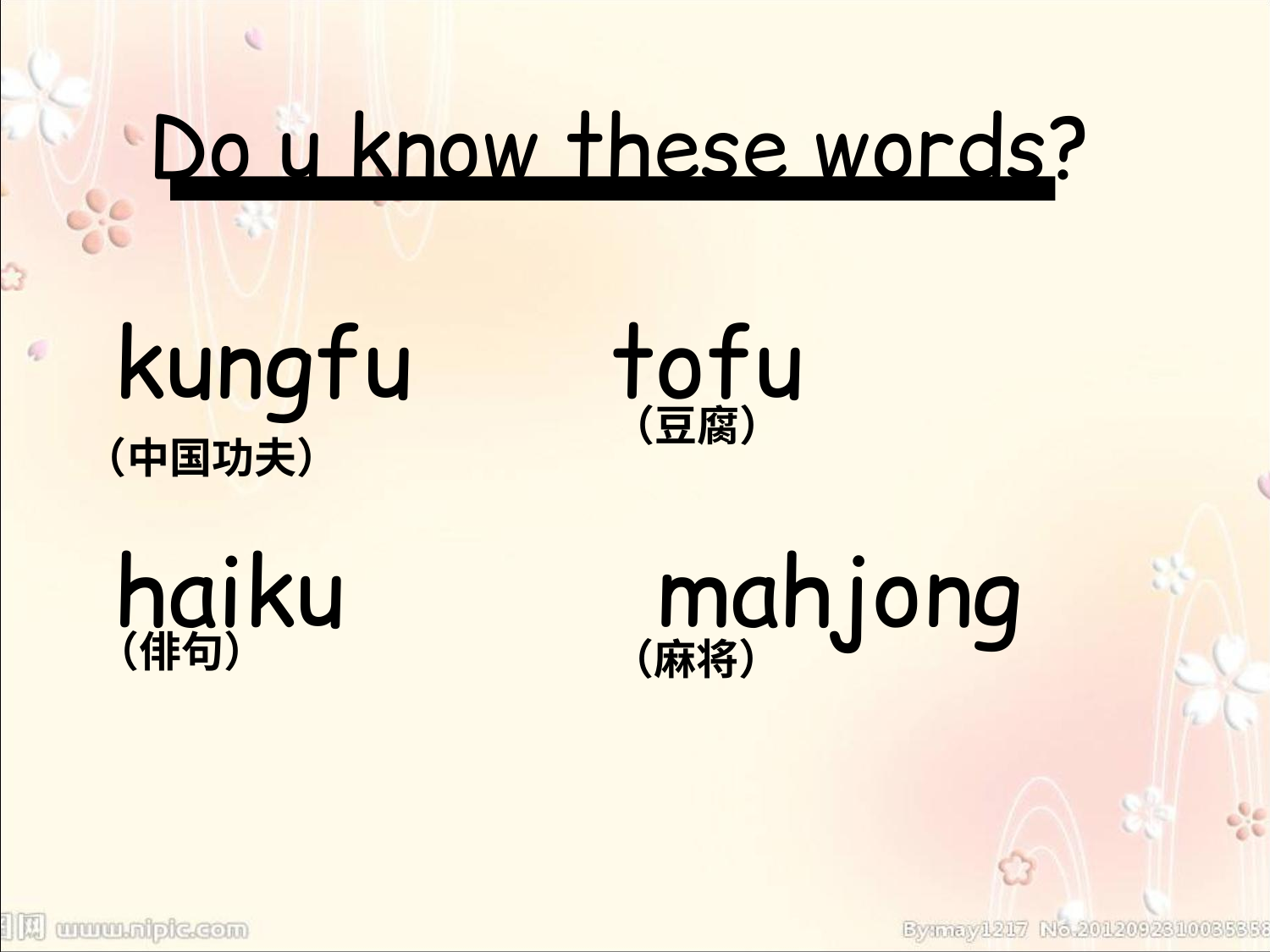

Do u know these words?

kungfu       tofu

haiku           mahjong

（豆腐）
（中国功夫）
（俳句）
（麻将）